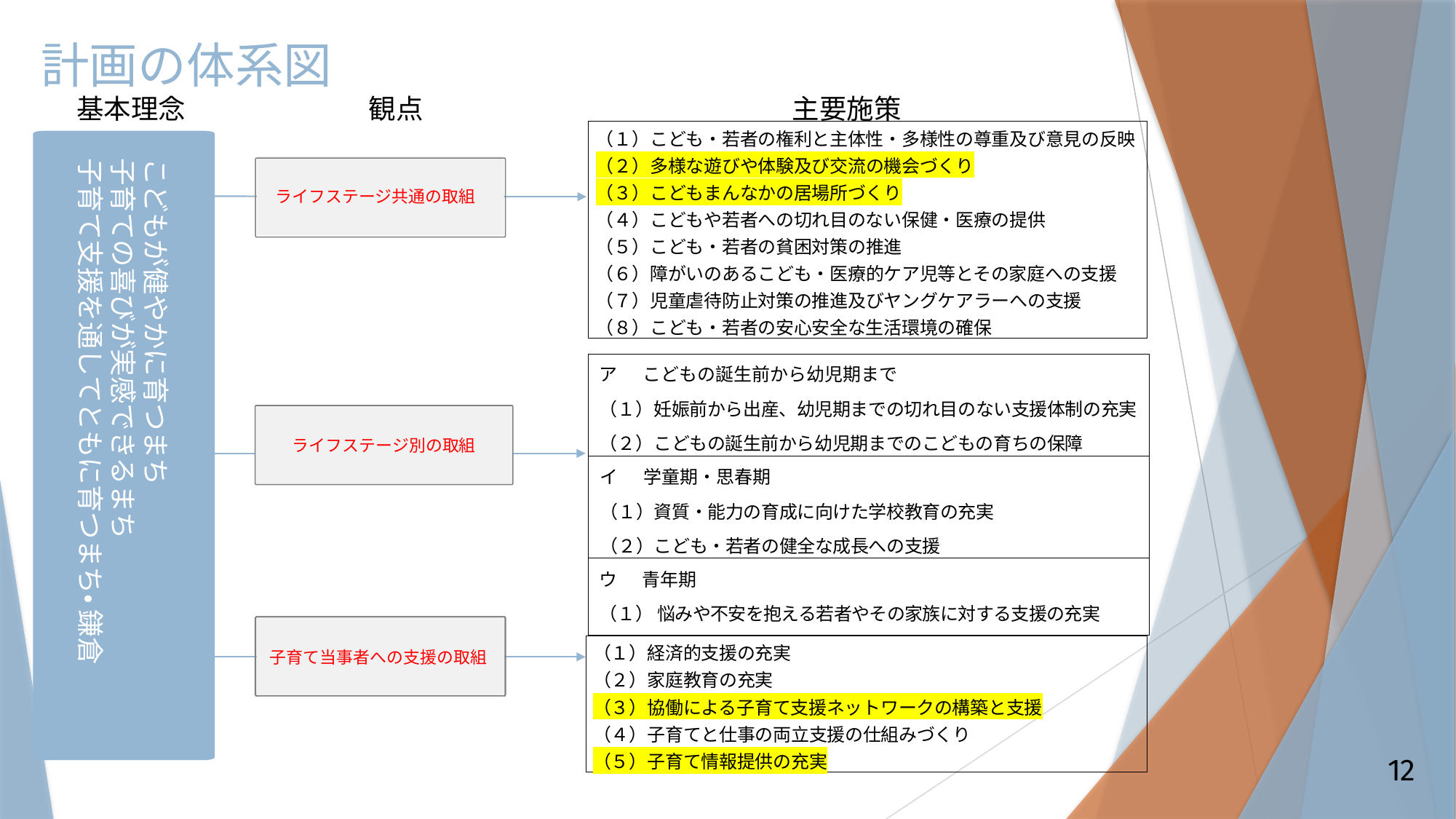

計画の体系図
基本理念
観点
主要施策
（１）こども・若者の権利と主体性・多様性の尊重及び意見の反映
（２）多様な遊びや体験及び交流の機会づくり
（３）こどもまんなかの居場所づくり
（４）こどもや若者への切れ目のない保健・医療の提供
（５）こども・若者の貧困対策の推進
（６）障がいのあるこども・医療的ケア児等とその家庭への支援
（７）児童虐待防止対策の推進及びヤングケアラーへの支援
（８）こども・若者の安心安全な生活環境の確保

　こどもが健やかに育つまち
　子育ての喜びが実感できるまち
　子育て支援を通してともに育つまち・ 鎌倉

ライフステージ共通の取組

| ア こどもの誕生前から幼児期まで （１）妊娠前から出産、幼児期までの切れ目のない支援体制の充実 （２）こどもの誕生前から幼児期までのこどもの育ちの保障 |
| --- |
| イ 学童期・思春期 （１）資質・能力の育成に向けた学校教育の充実 （２）こども・若者の健全な成長への支援 |
| ウ 青年期 （１） 悩みや不安を抱える若者やその家族に対する支援の充実 |
ライフステージ別の取組

（１）経済的支援の充実
（２）家庭教育の充実
（３）協働による子育て支援ネットワークの構築と支援
（４）子育てと仕事の両立支援の仕組みづくり
（５）子育て情報提供の充実
子育て当事者への支援の取組
子育て当事者への支援の取組
12